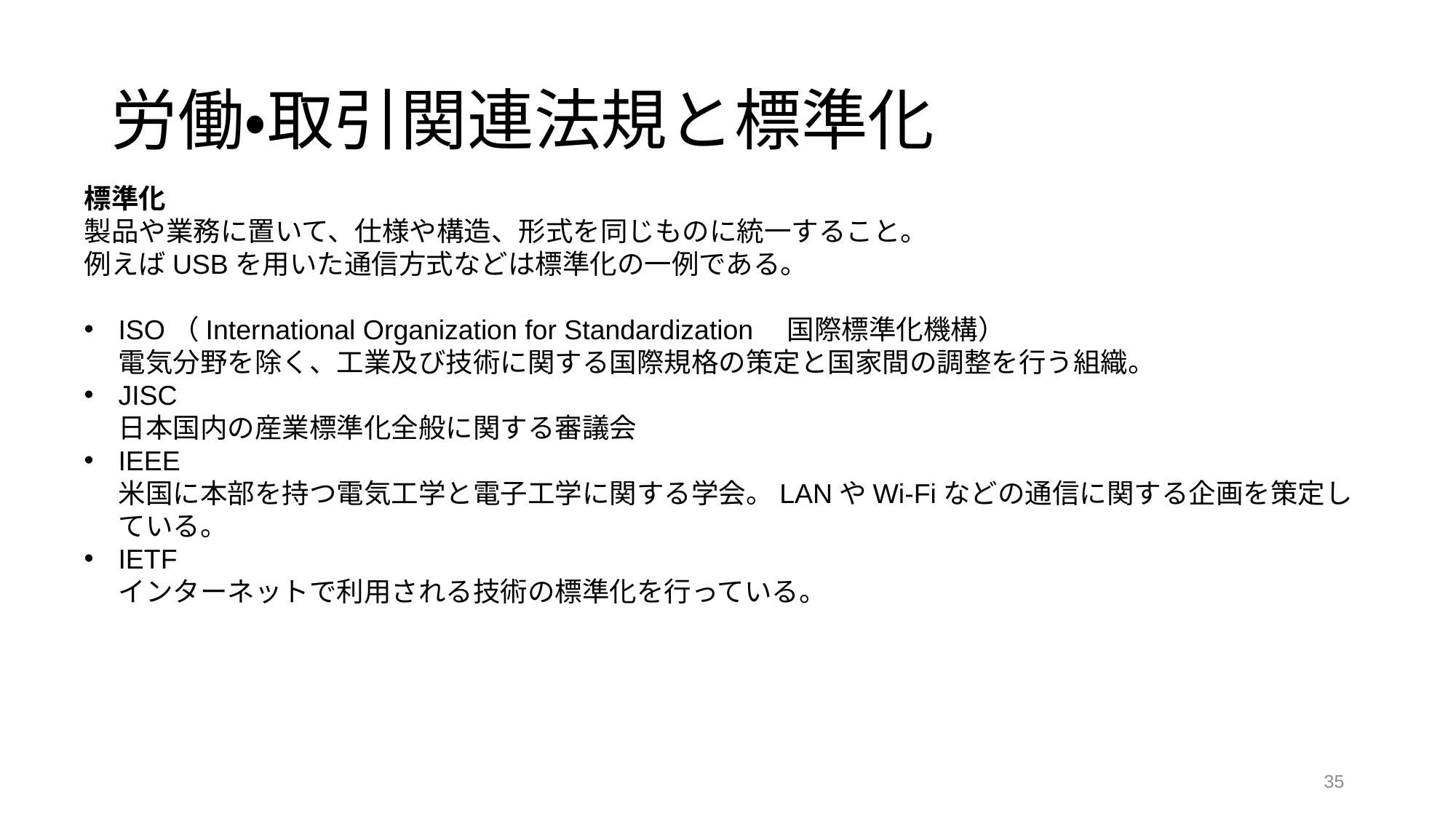

# 労働・取引関連法規と標準化
標準化
製品や業務に置いて、仕様や構造、形式を同じものに統一すること。
例えばUSBを用いた通信方式などは標準化の一例である。

ISO（International Organization for Standardization　国際標準化機構）
電気分野を除く、工業及び技術に関する国際規格の策定と国家間の調整を行う組織。
JISC
日本国内の産業標準化全般に関する審議会
IEEE
米国に本部を持つ電気工学と電子工学に関する学会。LANやWi-Fiなどの通信に関する企画を策定している。
IETF
インターネットで利用される技術の標準化を行っている。

35